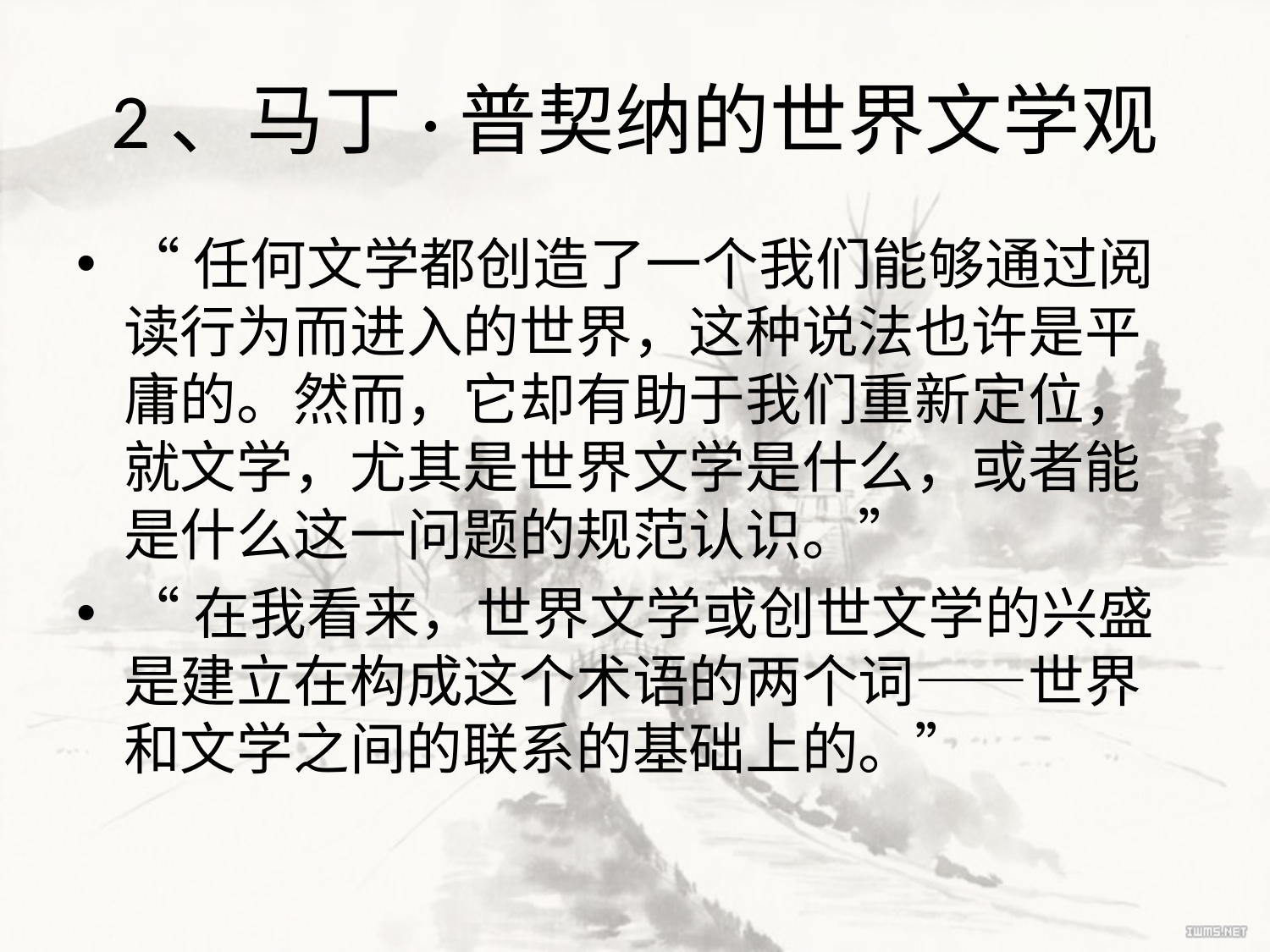

# 2、马丁·普契纳的世界文学观
“任何文学都创造了一个我们能够通过阅读行为而进入的世界，这种说法也许是平庸的。然而，它却有助于我们重新定位，就文学，尤其是世界文学是什么，或者能是什么这一问题的规范认识。”
“在我看来，世界文学或创世文学的兴盛是建立在构成这个术语的两个词——世界和文学之间的联系的基础上的。”